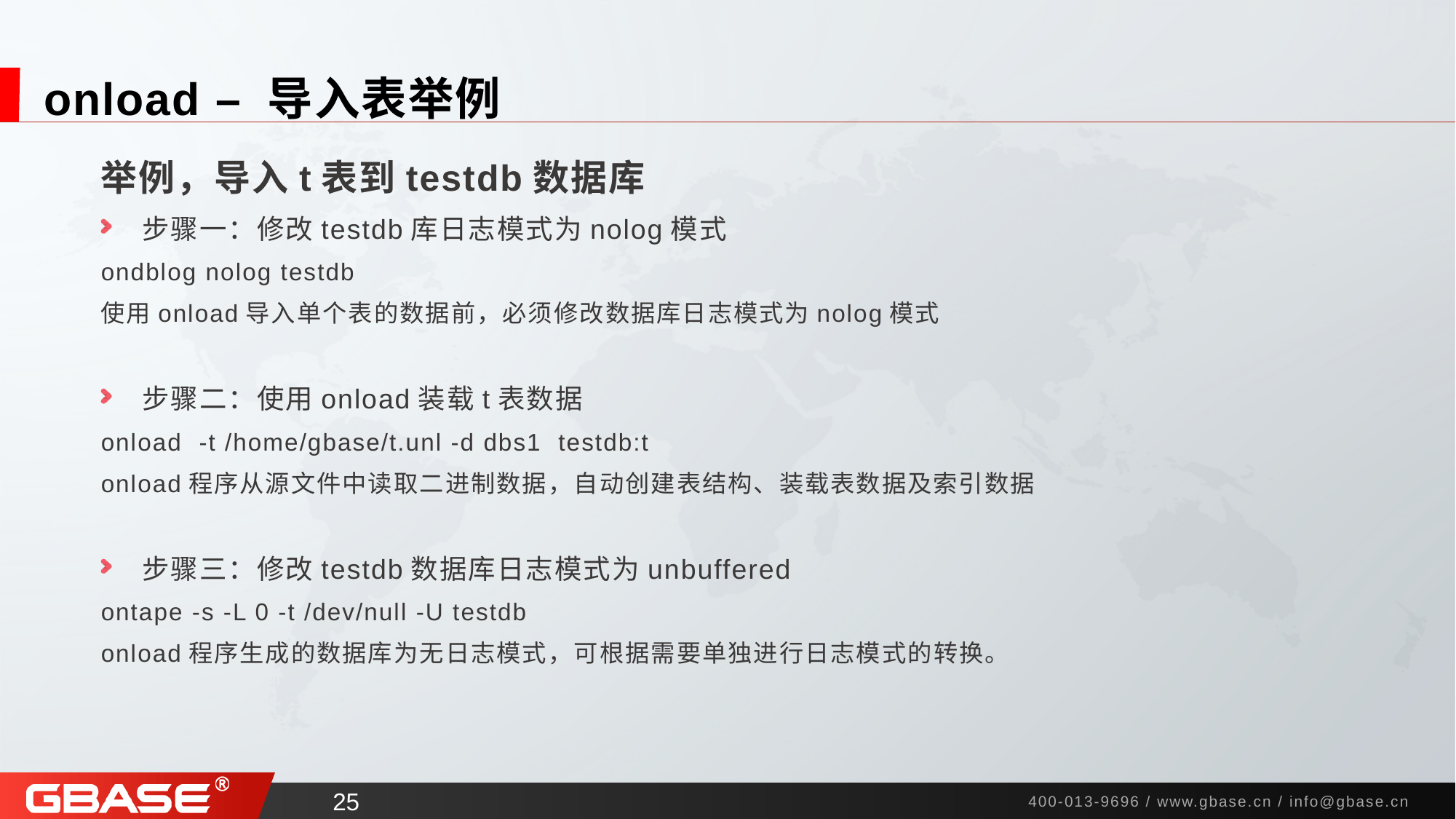

# onload – 导入表举例
举例，导入t表到testdb数据库
步骤一：修改testdb库日志模式为nolog模式
ondblog nolog testdb
使用onload导入单个表的数据前，必须修改数据库日志模式为nolog模式

步骤二：使用onload装载t表数据
onload  -t /home/gbase/t.unl -d dbs1  testdb:t
onload程序从源文件中读取二进制数据，自动创建表结构、装载表数据及索引数据

步骤三：修改testdb数据库日志模式为unbuffered
ontape -s -L 0 -t /dev/null -U testdb
onload程序生成的数据库为无日志模式，可根据需要单独进行日志模式的转换。